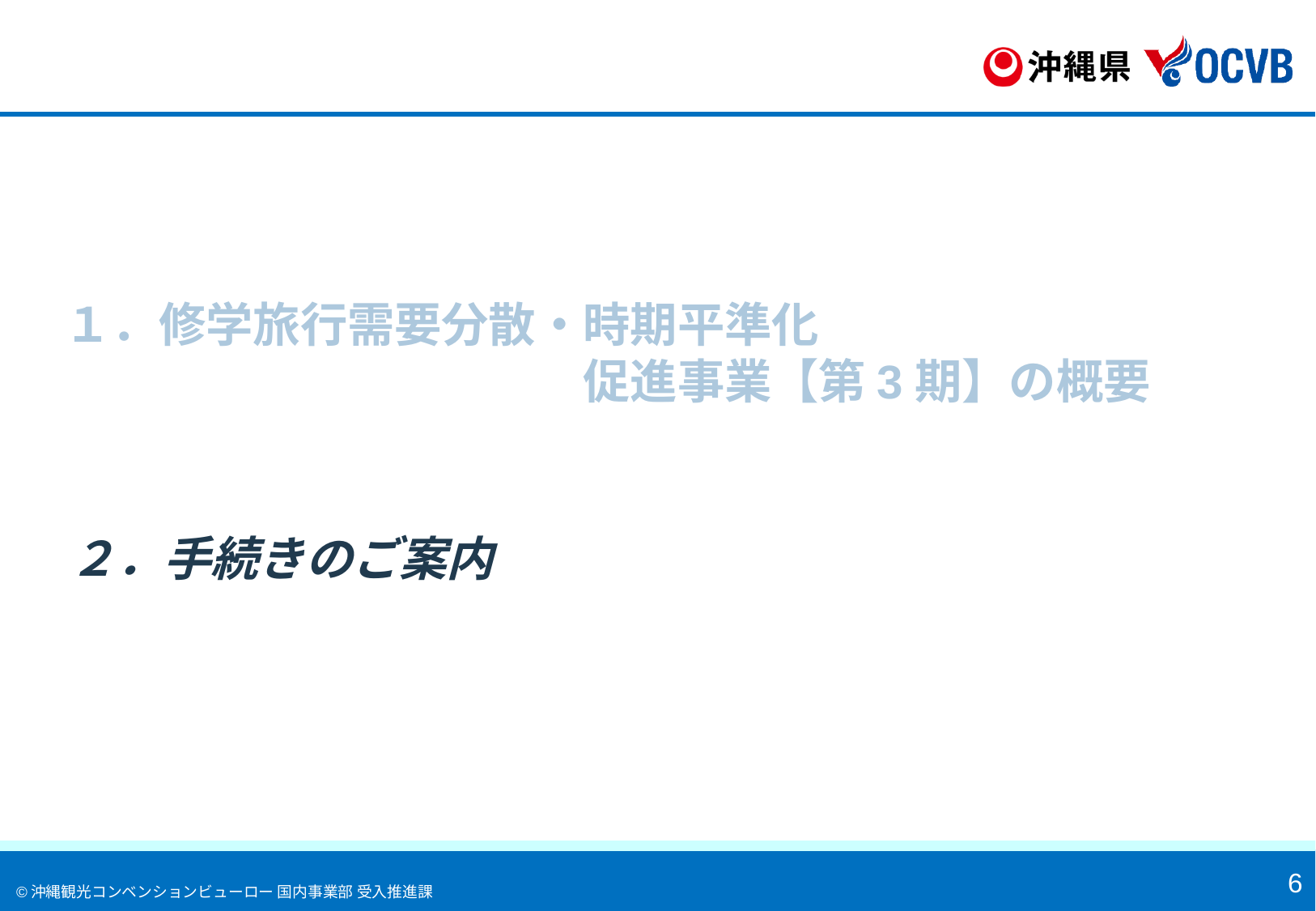

１．修学旅行需要分散・時期平準化
　　　　　　　　　　　促進事業【第3期】の概要
２．手続きのご案内
6
©沖縄観光コンベンションビューロー 国内事業部 受入推進課